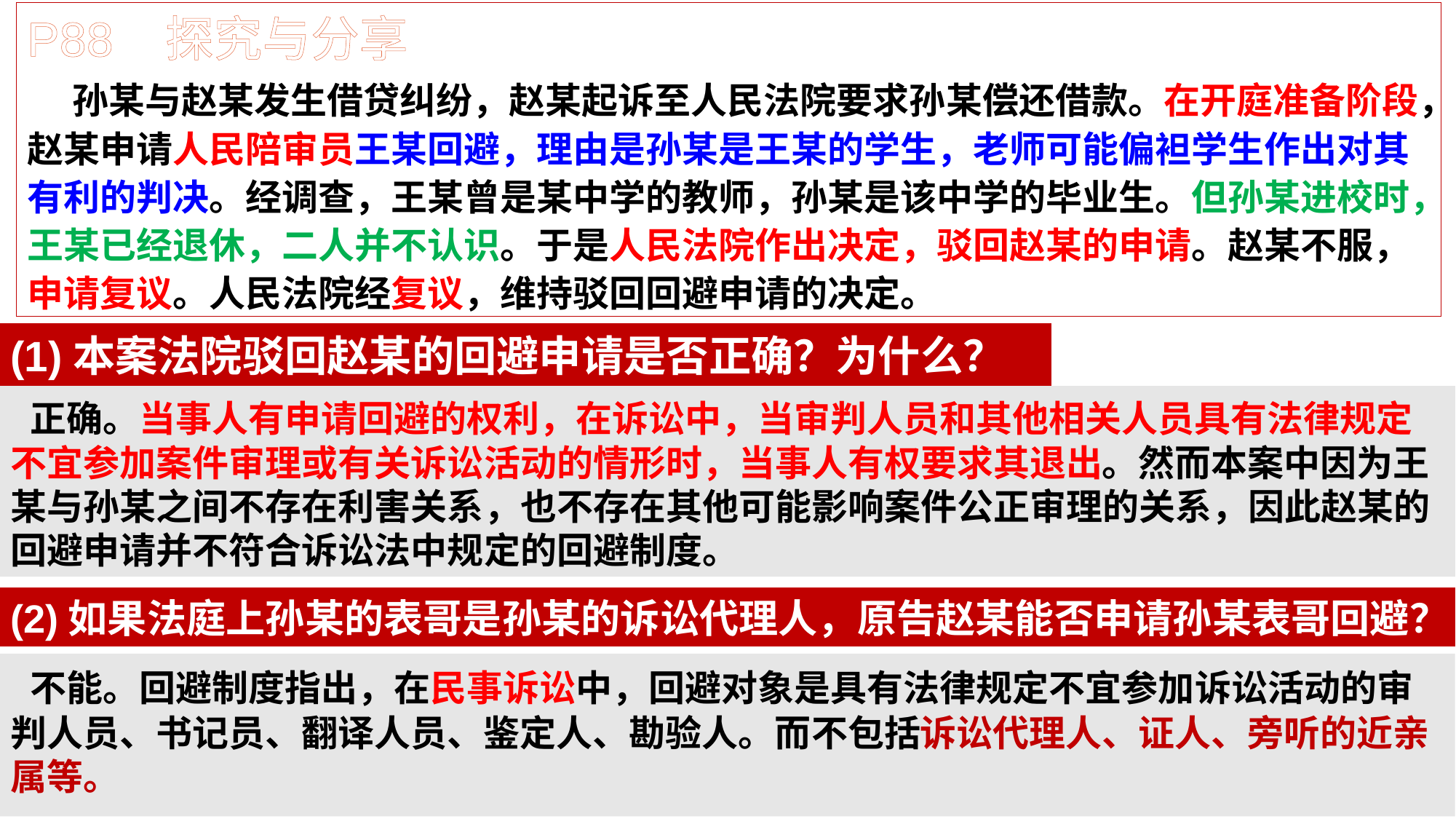

P88   探究与分享
    孙某与赵某发生借贷纠纷，赵某起诉至人民法院要求孙某偿还借款。在开庭准备阶段，赵某申请人民陪审员王某回避，理由是孙某是王某的学生，老师可能偏袒学生作出对其有利的判决。经调查，王某曾是某中学的教师，孙某是该中学的毕业生。但孙某进校时，王某已经退休，二人并不认识。于是人民法院作出决定，驳回赵某的申请。赵某不服，申请复议。人民法院经复议，维持驳回回避申请的决定。
#
(1)本案法院驳回赵某的回避申请是否正确？为什么？
 正确。当事人有申请回避的权利，在诉讼中，当审判人员和其他相关人员具有法律规定不宜参加案件审理或有关诉讼活动的情形时，当事人有权要求其退出。然而本案中因为王某与孙某之间不存在利害关系，也不存在其他可能影响案件公正审理的关系，因此赵某的回避申请并不符合诉讼法中规定的回避制度。
(2)如果法庭上孙某的表哥是孙某的诉讼代理人，原告赵某能否申请孙某表哥回避？
 不能。回避制度指出，在民事诉讼中，回避对象是具有法律规定不宜参加诉讼活动的审判人员、书记员、翻译人员、鉴定人、勘验人。而不包括诉讼代理人、证人、旁听的近亲属等。